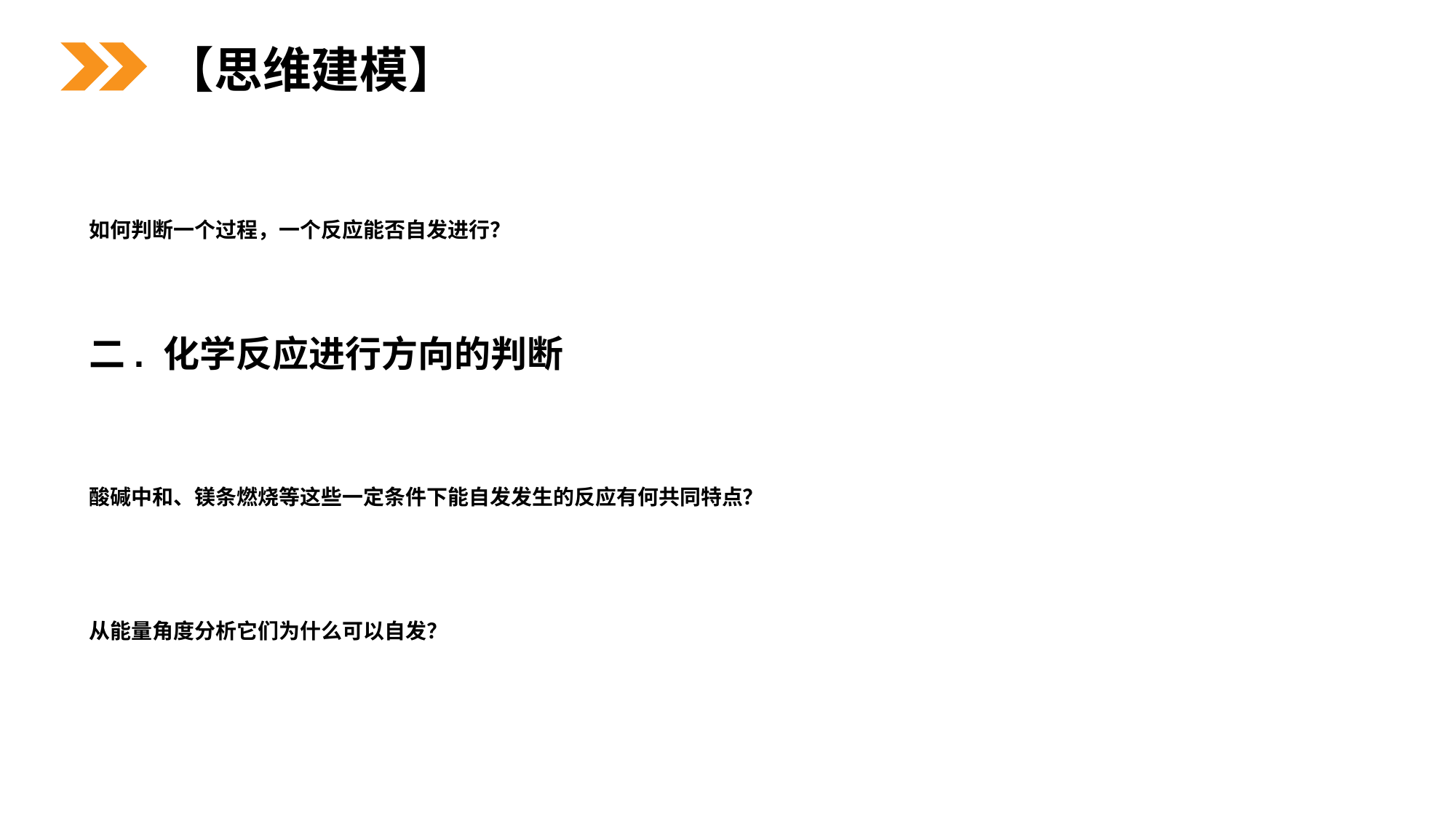

【思维建模】
如何判断一个过程，一个反应能否自发进行？
二. 化学反应进行方向的判断
酸碱中和、镁条燃烧等这些一定条件下能自发发生的反应有何共同特点？
从能量角度分析它们为什么可以自发？